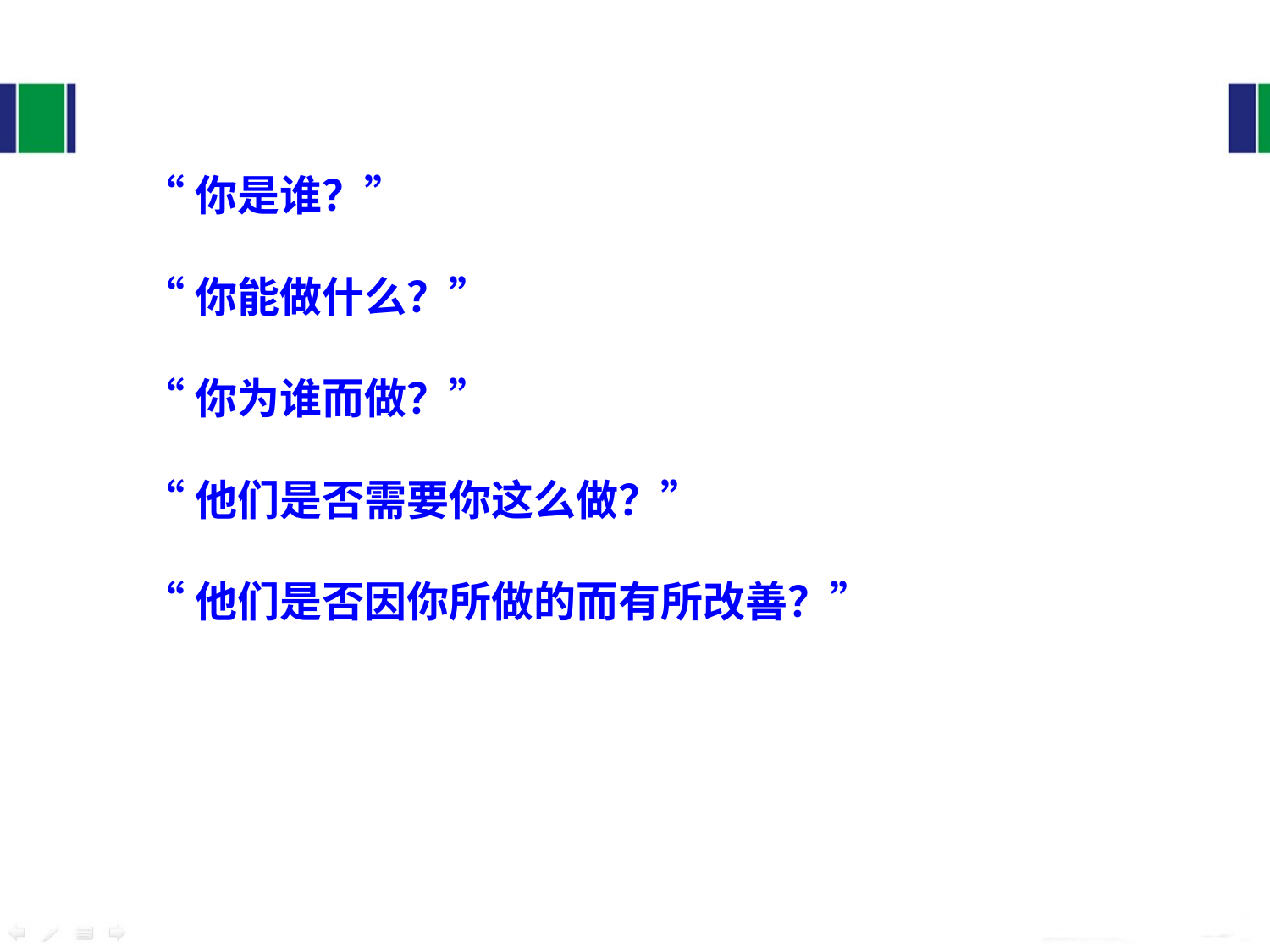

“你是谁？”

“你能做什么？”

“你为谁而做？”

“他们是否需要你这么做？”

“他们是否因你所做的而有所改善？”